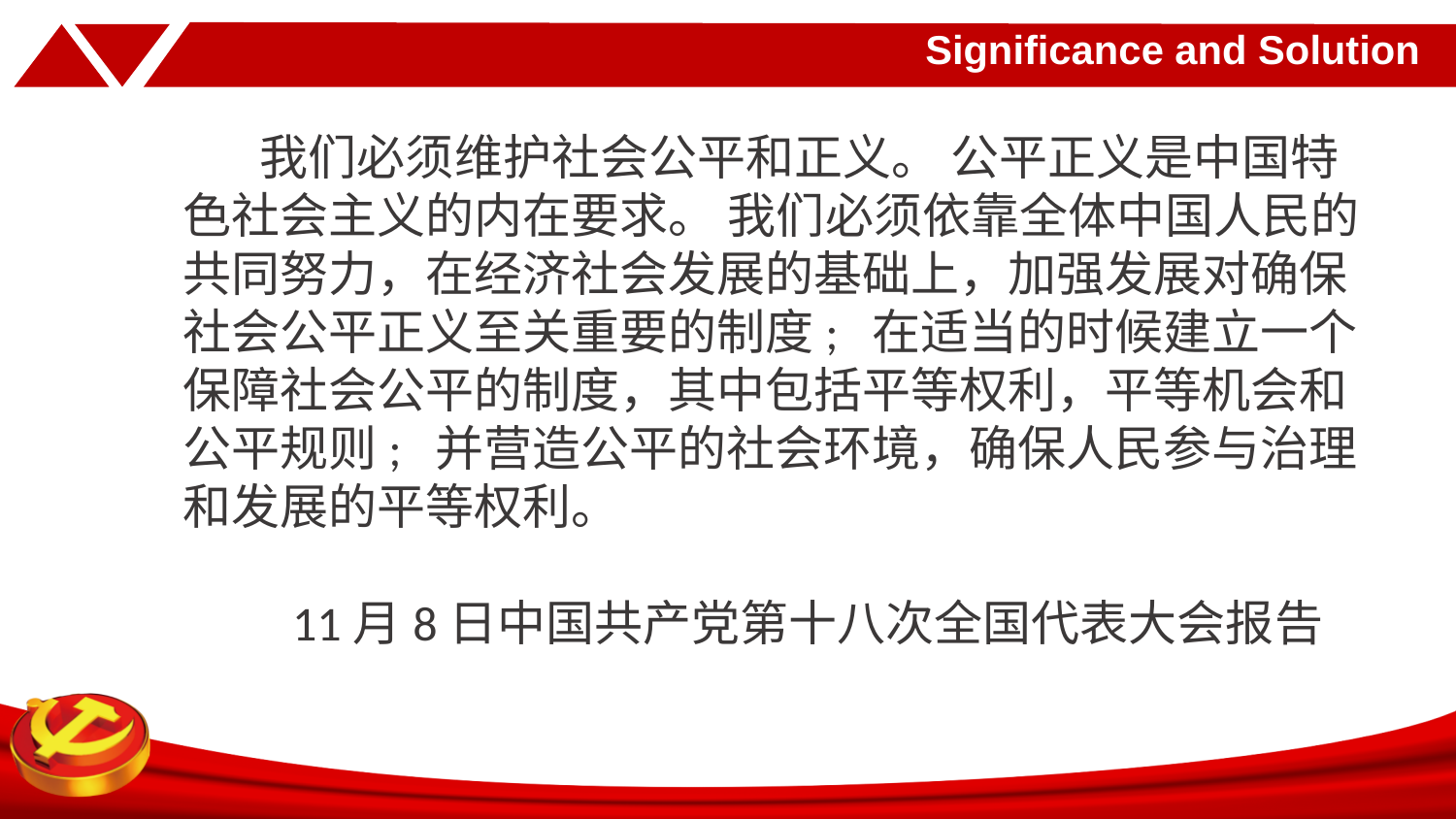

# Significance and Solution
      我们必须维护社会公平和正义。 公平正义是中国特色社会主义的内在要求。 我们必须依靠全体中国人民的共同努力，在经济社会发展的基础上，加强发展对确保社会公平正义至关重要的制度;  在适当的时候建立一个保障社会公平的制度，其中包括平等权利，平等机会和公平规则;  并营造公平的社会环境，确保人民参与治理和发展的平等权利。

          11月8日中国共产党第十八次全国代表大会报告